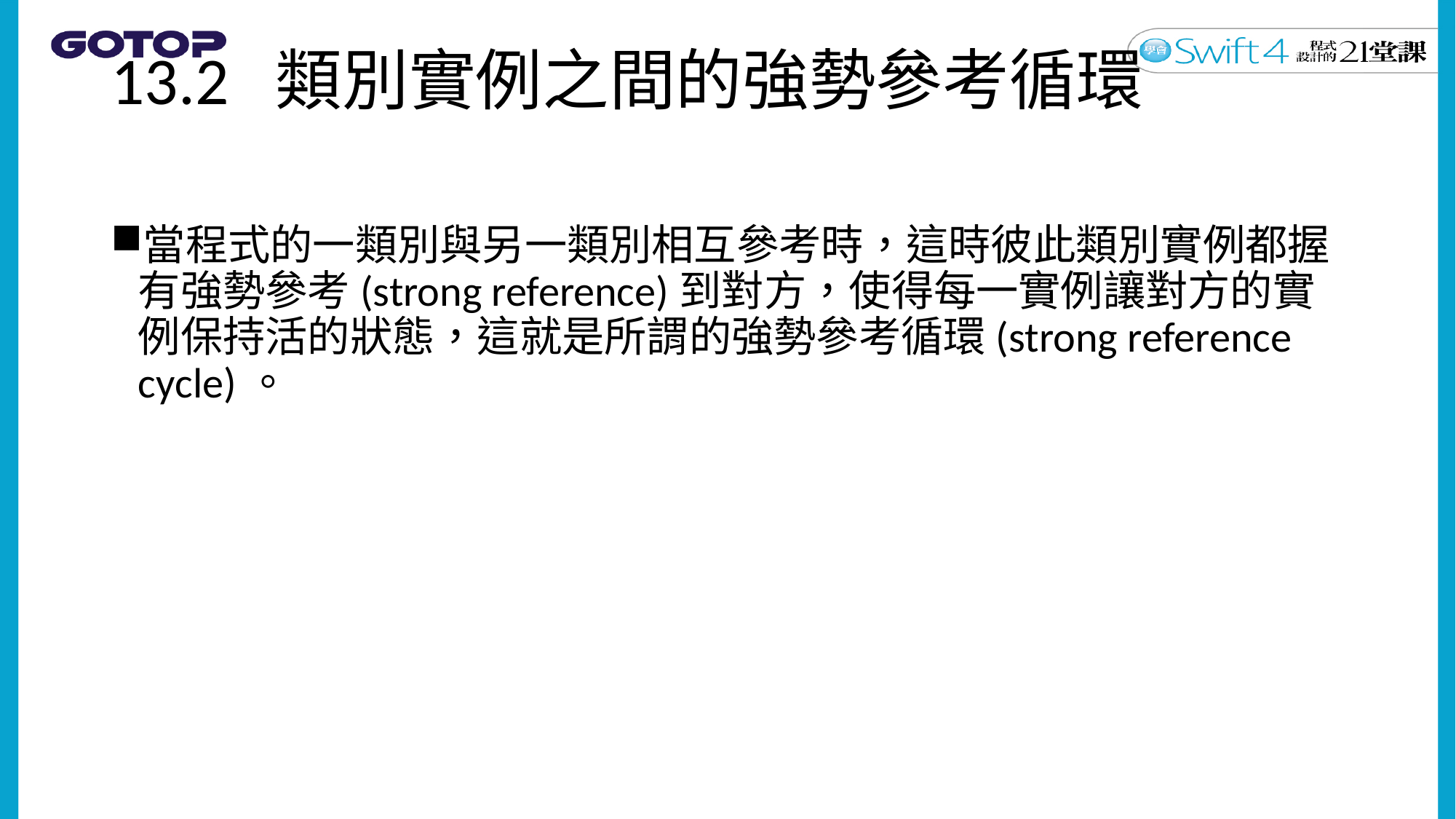

# 13.2  類別實例之間的強勢參考循環
當程式的一類別與另一類別相互參考時，這時彼此類別實例都握有強勢參考(strong reference)到對方，使得每一實例讓對方的實例保持活的狀態，這就是所謂的強勢參考循環(strong reference cycle)。